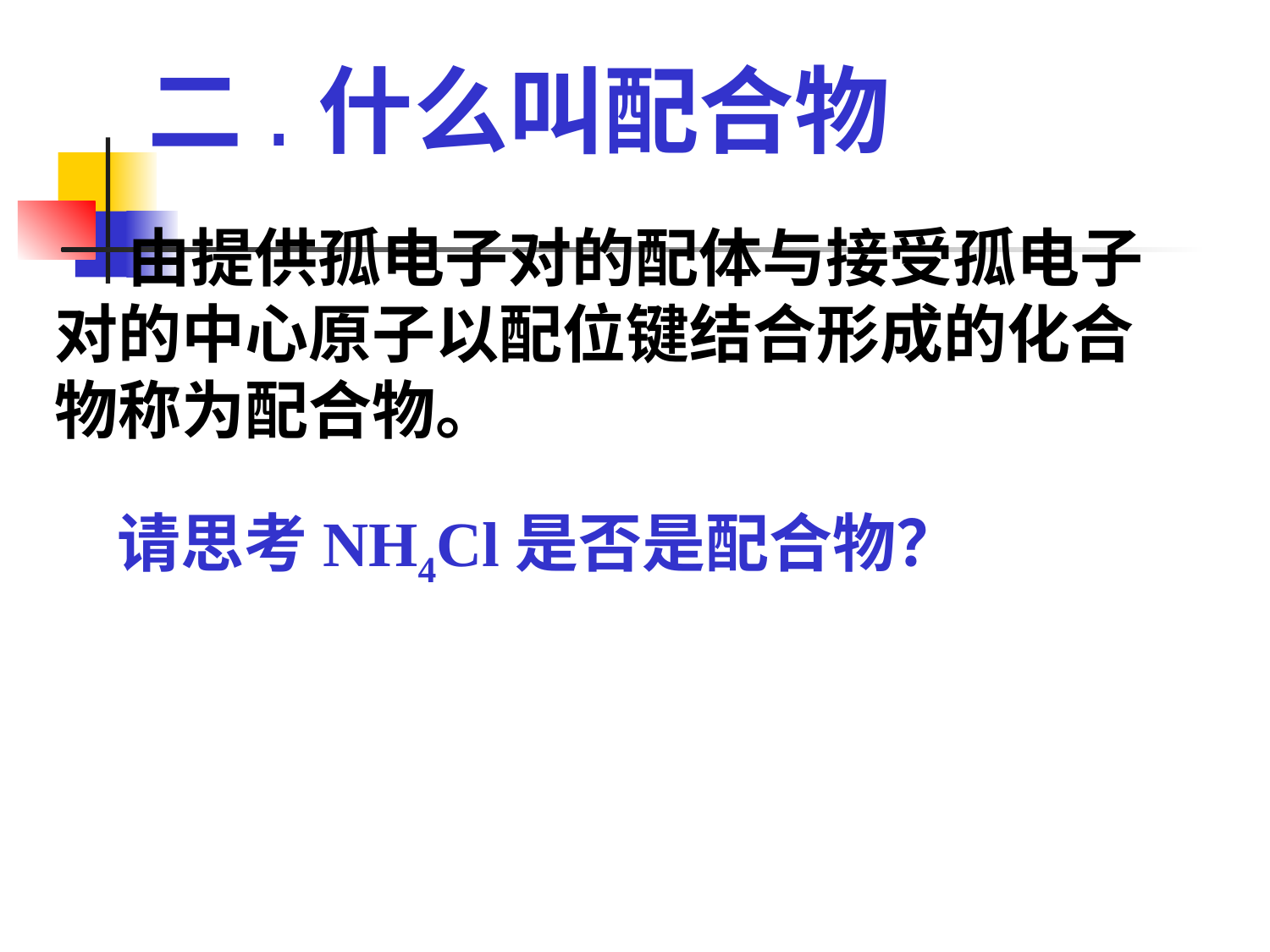

二.什么叫配合物
    由提供孤电子对的配体与接受孤电子对的中心原子以配位键结合形成的化合物称为配合物。
    请思考NH4Cl是否是配合物？